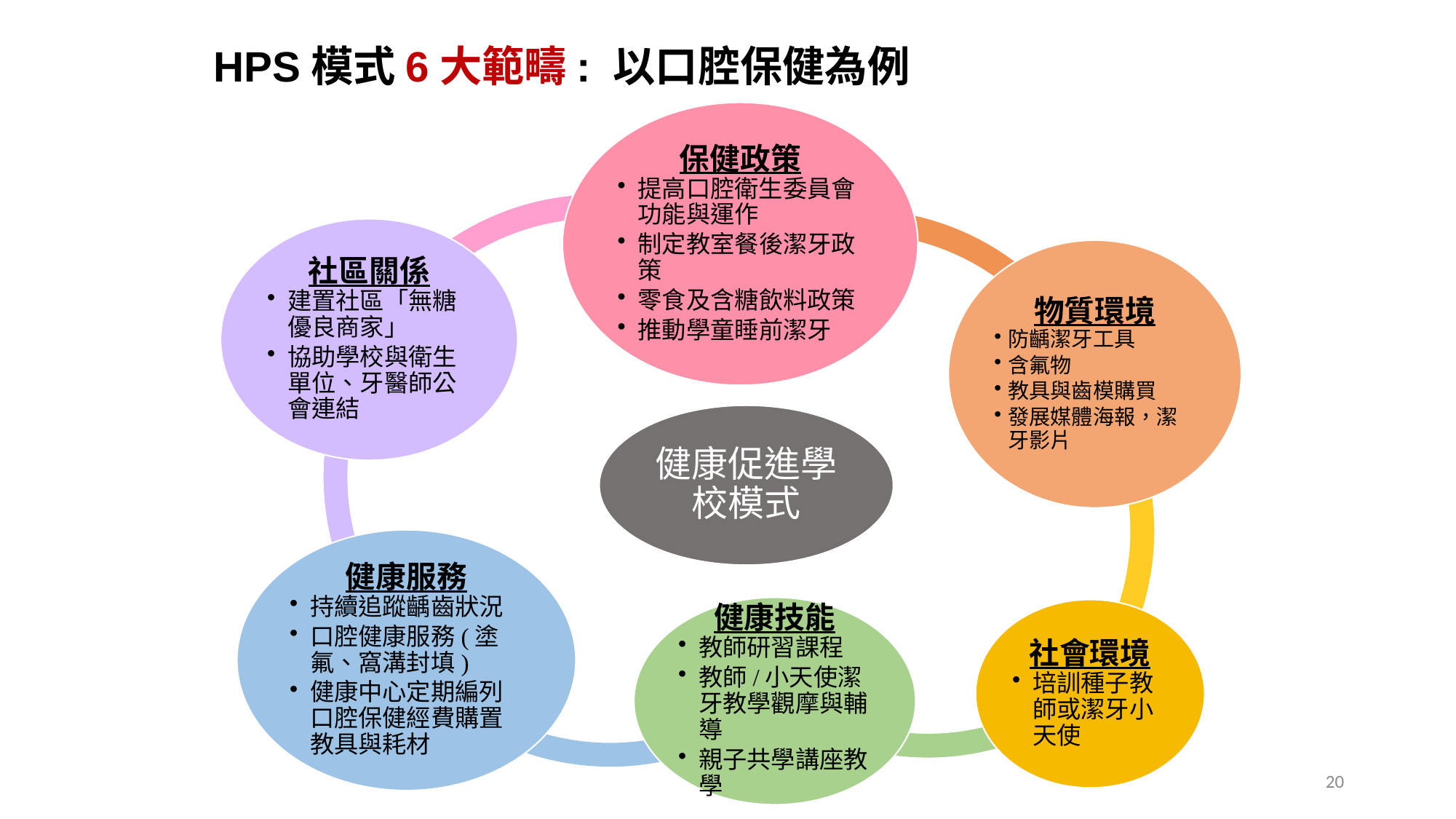

# HPS模式6大範疇: 以口腔保健為例
健康促進學校模式
保健政策
提高口腔衛生委員會功能與運作
制定教室餐後潔牙政策
零食及含糖飲料政策
推動學童睡前潔牙
物質環境
防齲潔牙工具
含氟物
教具與齒模購買
發展媒體海報，潔牙影片
社會環境
培訓種子教師或潔牙小天使
健康技能
教師研習課程
教師/小天使潔牙教學觀摩與輔導
親子共學講座教學
健康服務
持續追蹤齲齒狀況
口腔健康服務(塗氟、窩溝封填)
健康中心定期編列口腔保健經費購置教具與耗材
社區關係
建置社區「無糖優良商家」
協助學校與衛生單位、牙醫師公會連結
20